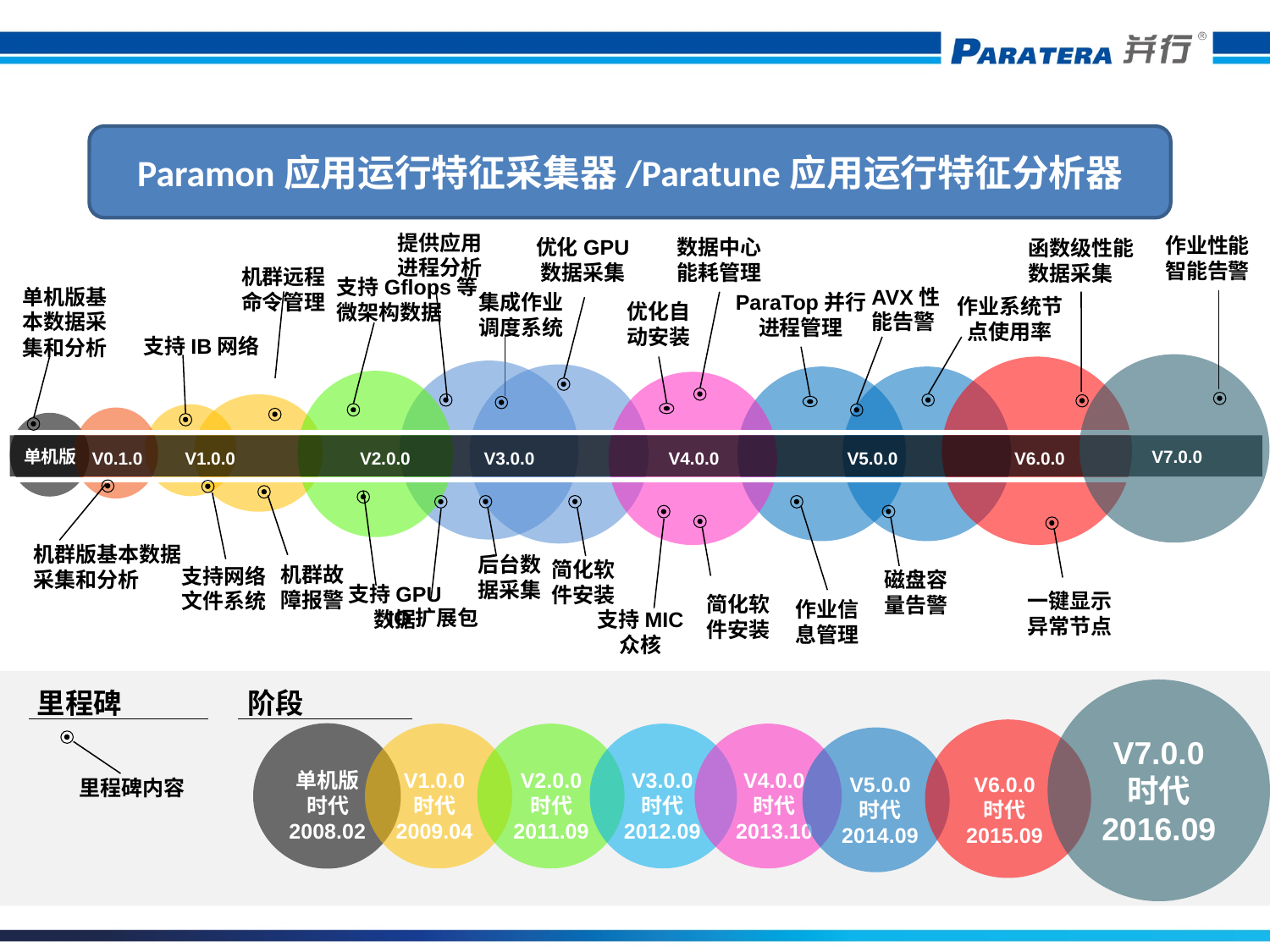

Paramon应用运行特征采集器/Paratune应用运行特征分析器
提供应用
进程分析
作业性能智能告警
优化GPU
数据采集
数据中心
能耗管理
函数级性能
数据采集
机群远程
命令管理
支持Gflops等
微架构数据
单机版基本数据采集和分析
AVX性
能告警
ParaTop并行
进程管理
集成作业
调度系统

作业系统节
点使用率

优化自
动安装

支持IB网络

V7.0.0
单机版
V1.0.0
V2.0.0
V3.0.0
V0.1.0
V4.0.0
V5.0.0
V6.0.0

机群版基本数据
采集和分析
后台数
据采集
简化软
件安装
机群故
障报警
支持网络
文件系统
磁盘容
量告警
支持GPU
数据
一键显示异常节点
简化软
件安装
作业信
息管理
IO扩展包
支持MIC
众核

里程碑
阶段
V7.0.0
时代
2016.09

V6.0.0
时代
2015.09

单机版
时代
2008.02

V1.0.0
时代
2009.04

V2.0.0
时代
2011.09

V3.0.0
时代
2012.09

V4.0.0
时代
2013.10

V5.0.0
时代
2014.09

里程碑内容